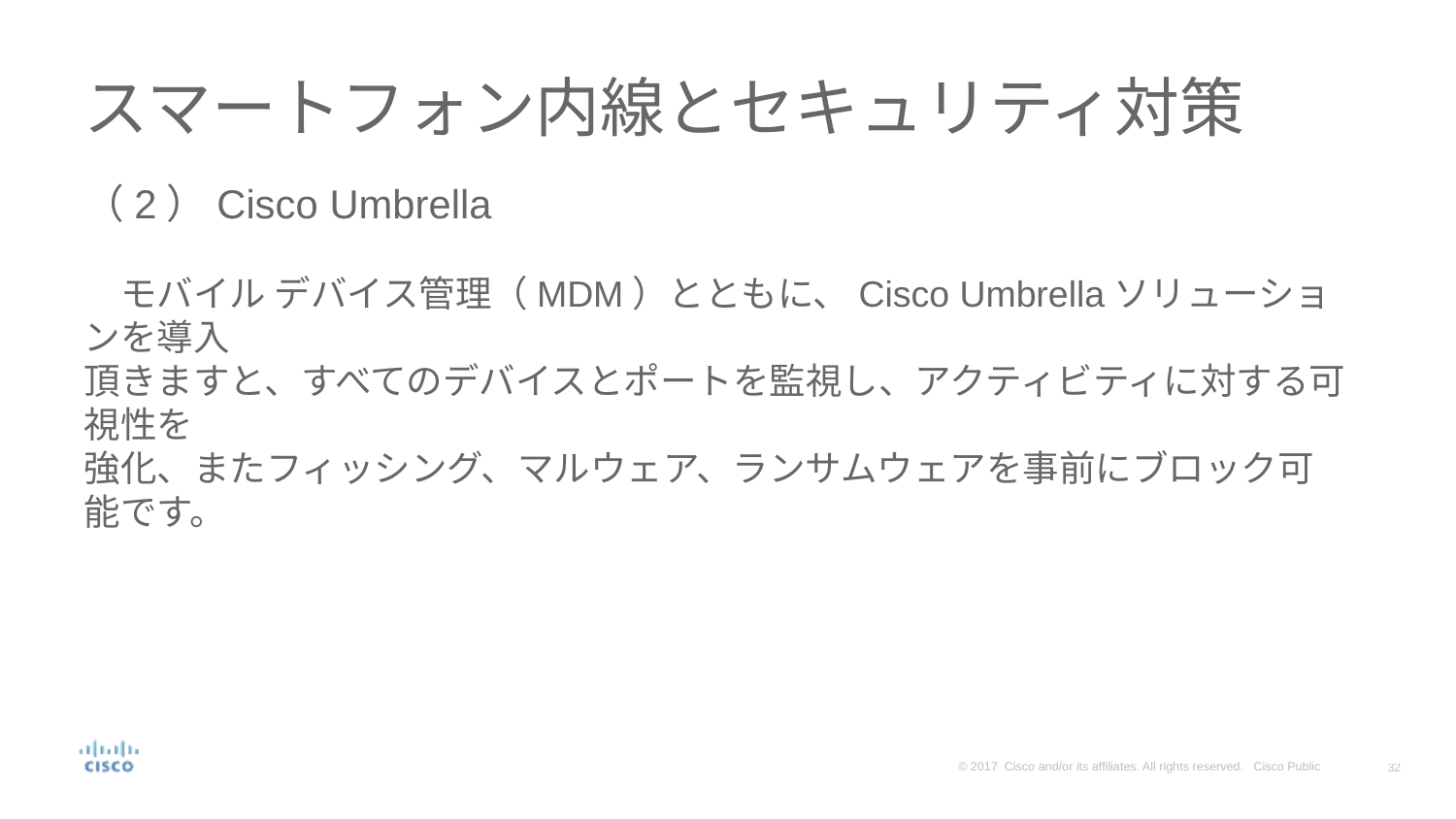

# スマートフォン内線とセキュリティ対策
（2）Cisco Umbrella

　モバイル デバイス管理（MDM）とともに、Cisco Umbrellaソリューションを導入
頂きますと、すべてのデバイスとポートを監視し、アクティビティに対する可視性を
強化、またフィッシング、マルウェア、ランサムウェアを事前にブロック可能です。